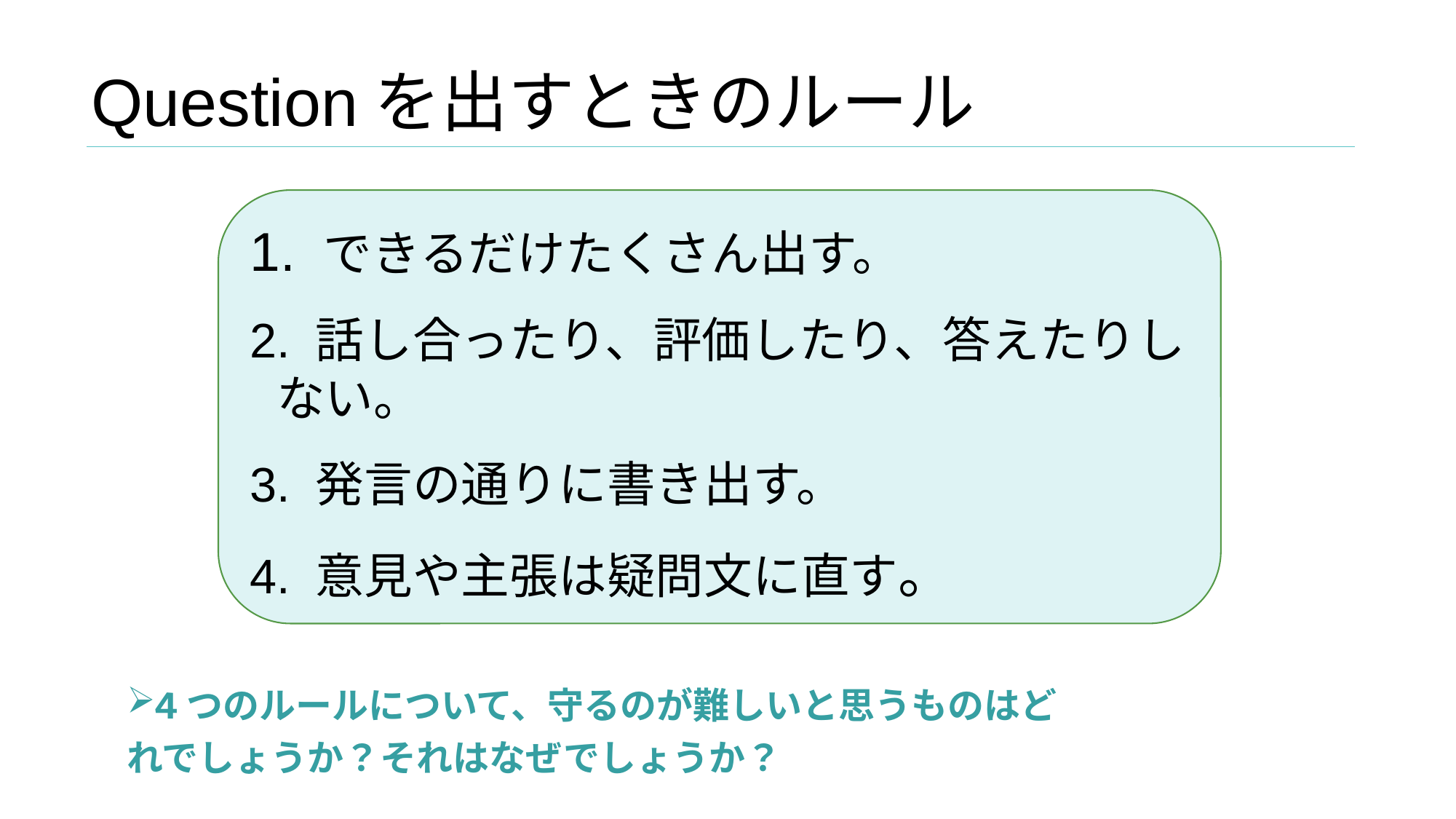

# Questionを出すときのルール
1. できるだけたくさん出す。
2. 話し合ったり、評価したり、答えたりしない。
3. 発言の通りに書き出す。
4. 意見や主張は疑問文に直す。

4つのルールについて、守るのが難しいと思うものはどれでしょうか？それはなぜでしょうか？